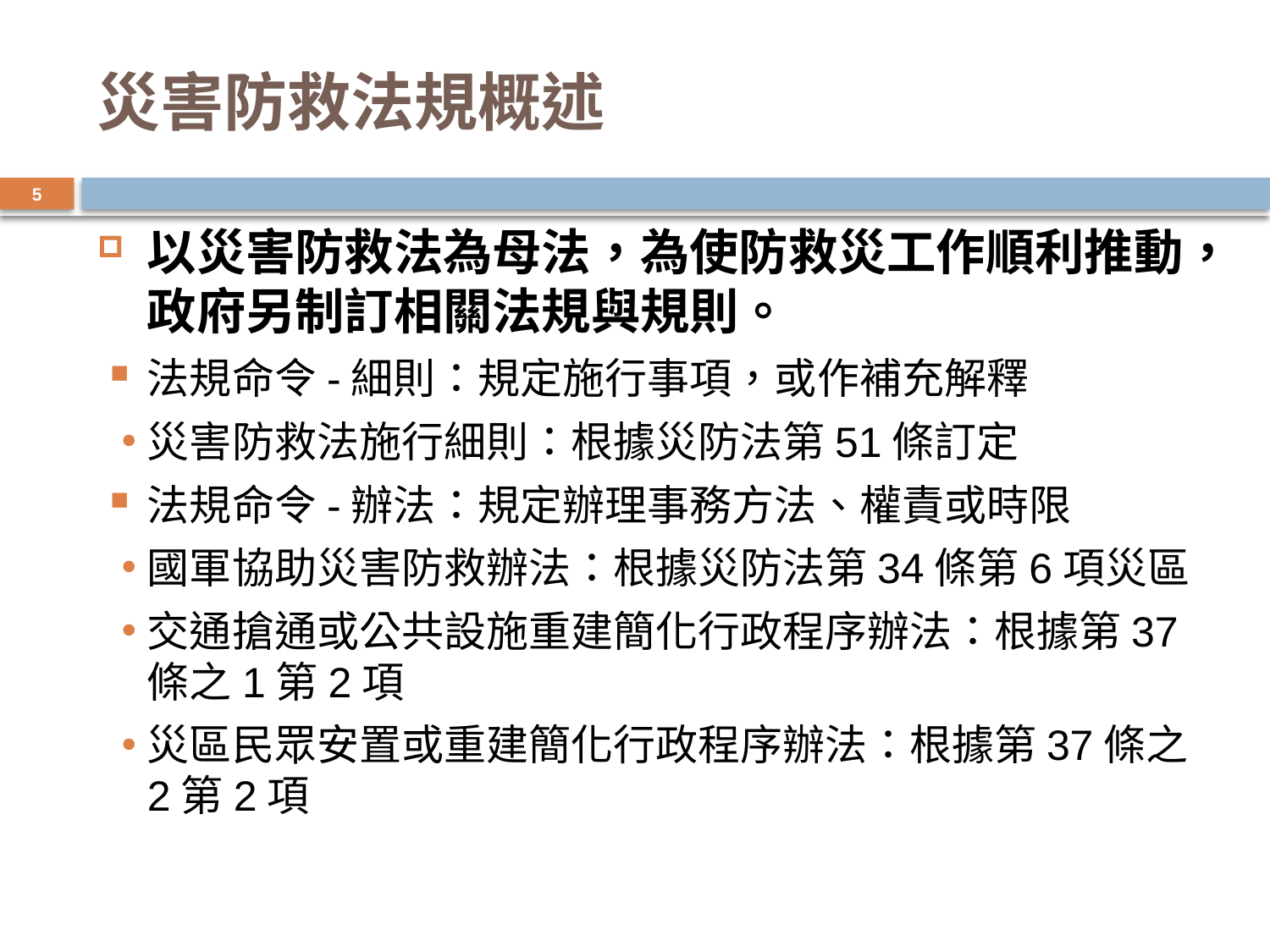

# 災害防救法規概述
5
以災害防救法為母法，為使防救災工作順利推動，政府另制訂相關法規與規則。
法規命令-細則：規定施行事項，或作補充解釋
災害防救法施行細則：根據災防法第51條訂定
法規命令-辦法：規定辦理事務方法、權責或時限
國軍協助災害防救辦法：根據災防法第34條第6項災區
交通搶通或公共設施重建簡化行政程序辦法：根據第37條之1第2項
災區民眾安置或重建簡化行政程序辦法：根據第37條之2第2項